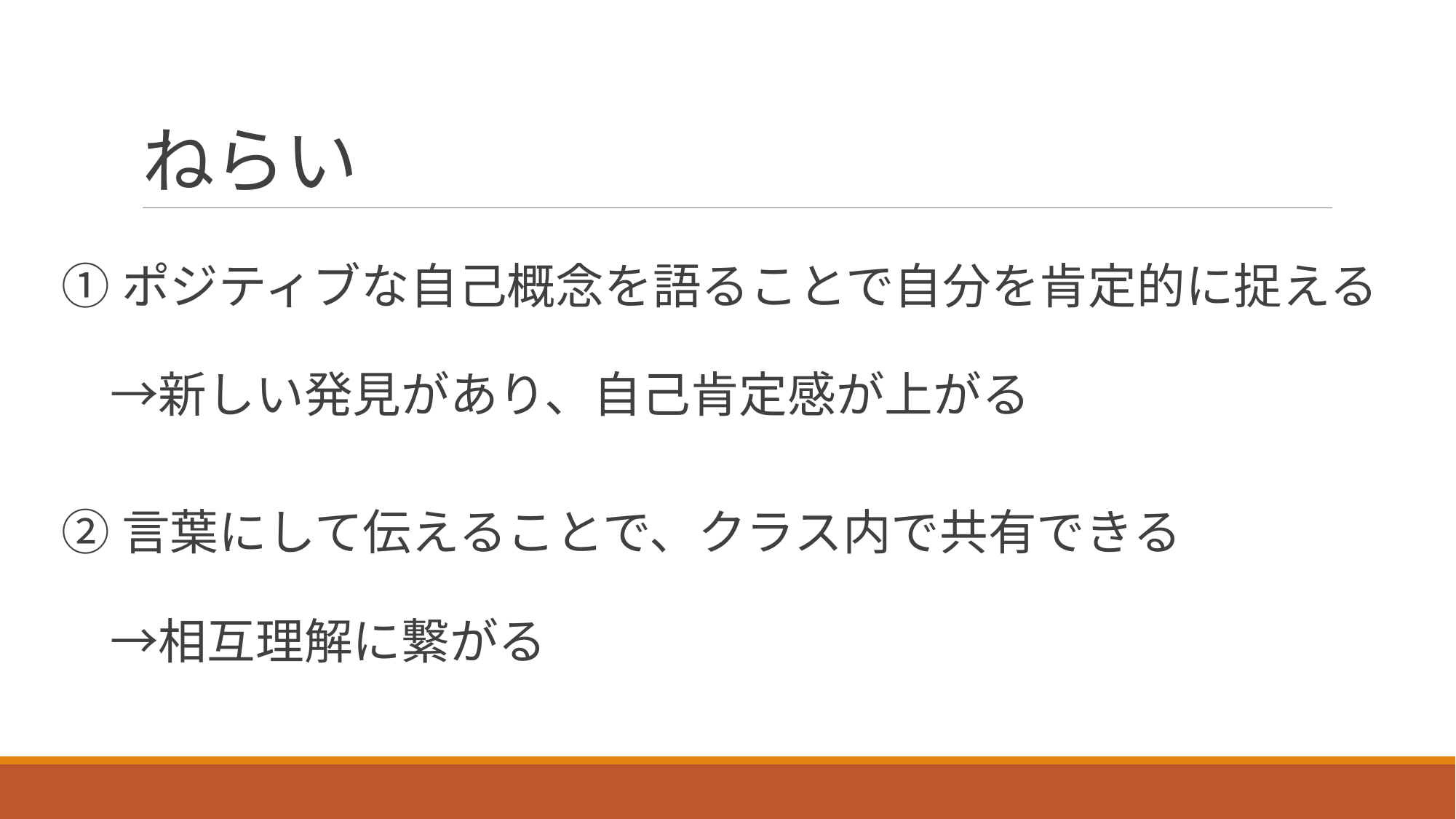

# ねらい
①ポジティブな自己概念を語ることで自分を肯定的に捉える
　→新しい発見があり、自己肯定感が上がる
②言葉にして伝えることで、クラス内で共有できる
　→相互理解に繋がる